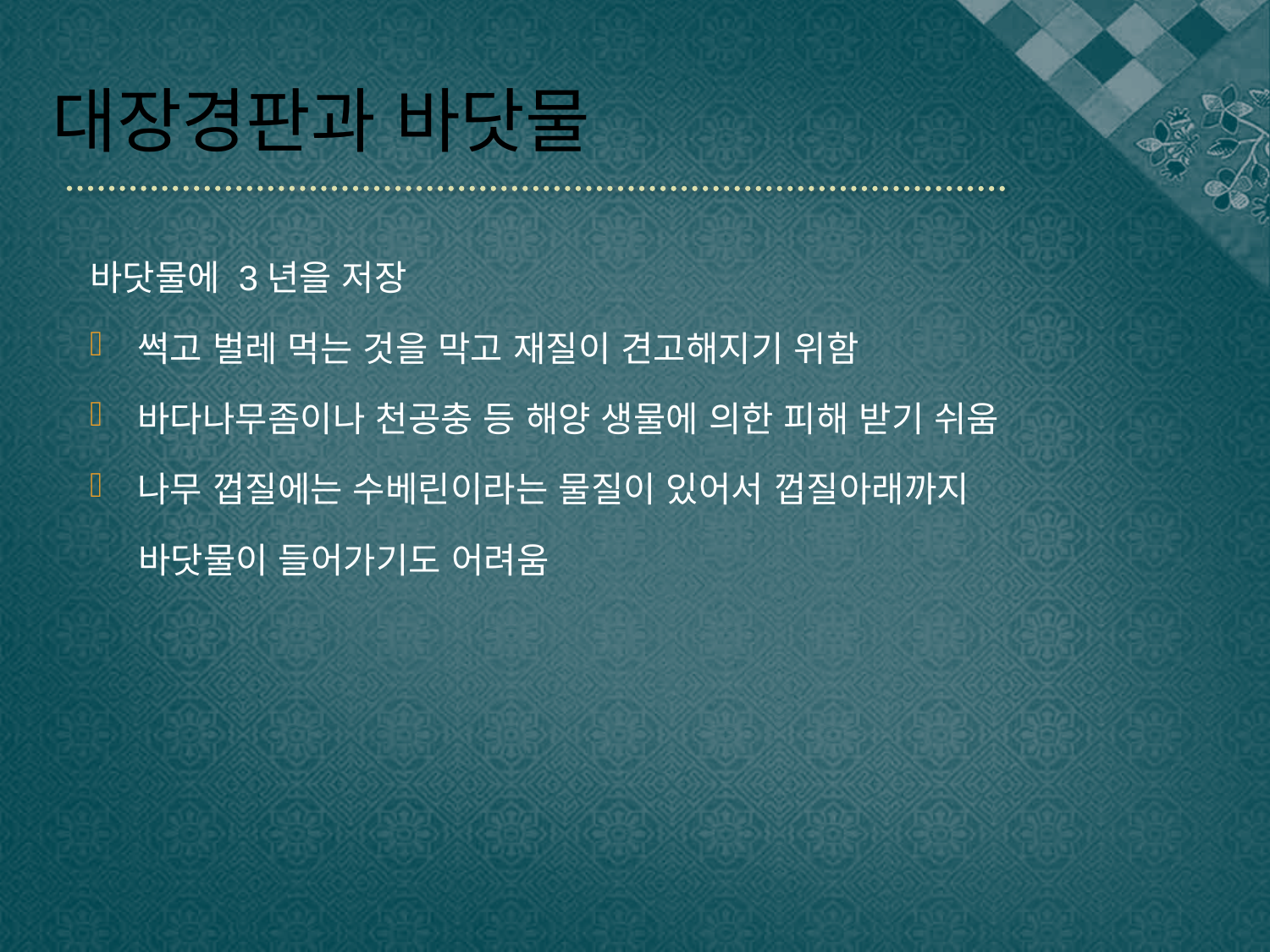

# 대장경판과 바닷물
바닷물에 3년을 저장
썩고 벌레 먹는 것을 막고 재질이 견고해지기 위함
바다나무좀이나 천공충 등 해양 생물에 의한 피해 받기 쉬움
나무 껍질에는 수베린이라는 물질이 있어서 껍질아래까지
    바닷물이 들어가기도 어려움